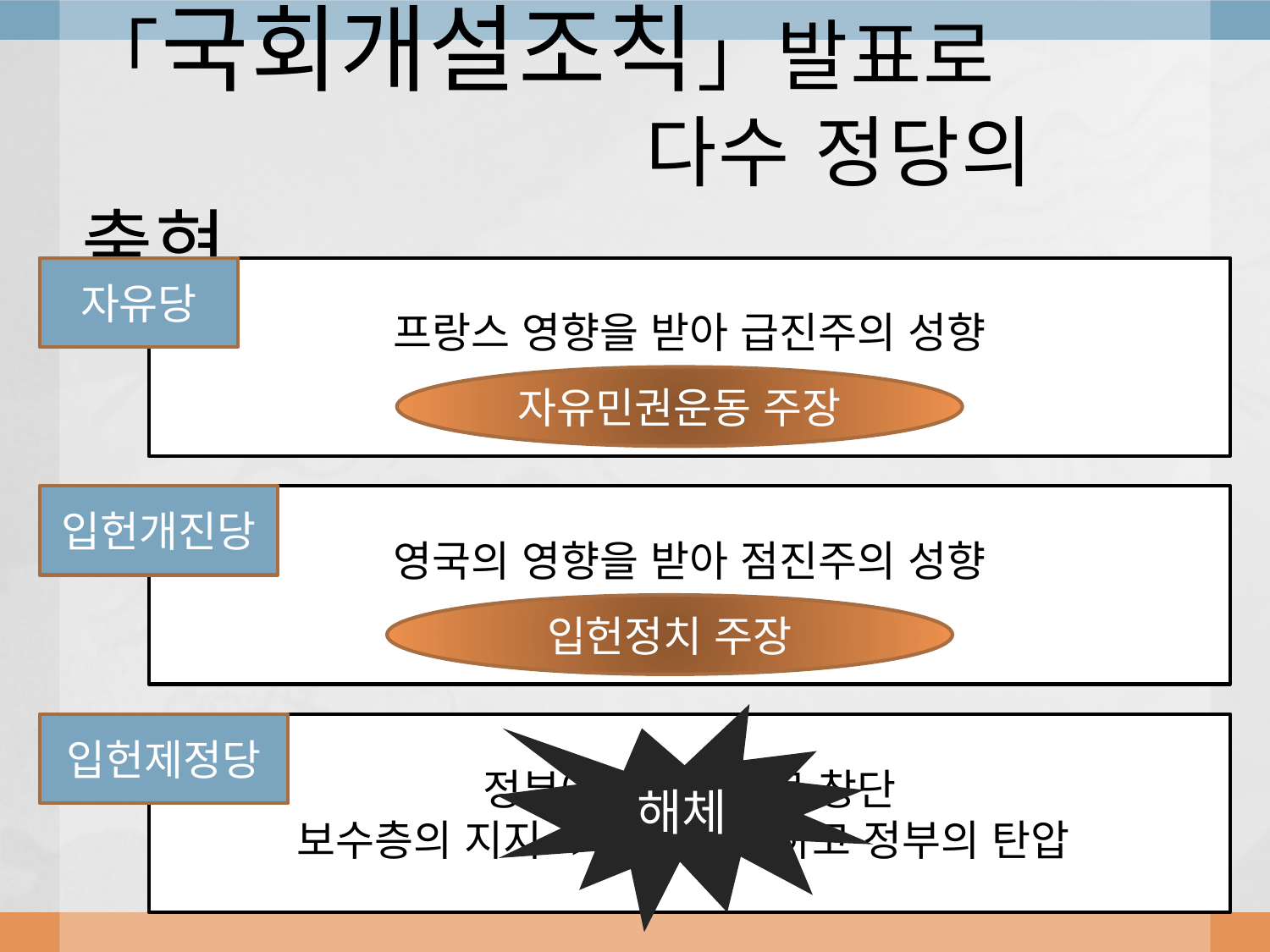

# 「국회개설조칙」발표로 다수 정당의 출현
자유당
프랑스 영향을 받아 급진주의 성향

자유민권운동 주장
입헌개진당
영국의 영향을 받아 점진주의 성향

입헌정치 주장
해체
입헌제정당
정부여당을 목표로 창단
보수층의 지지->조직이 약하고 정부의 탄압